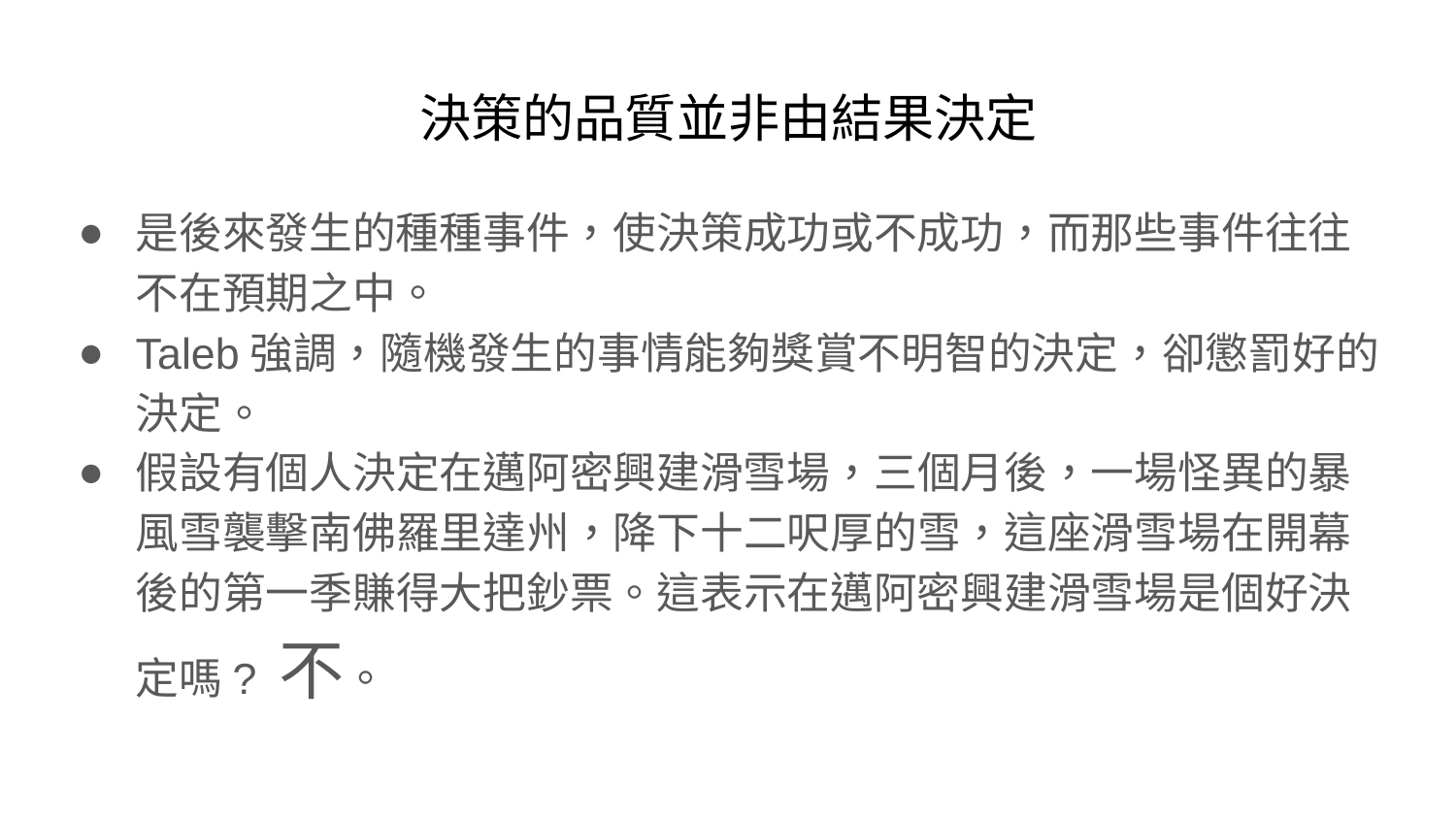

# 決策的品質並非由結果決定
是後來發生的種種事件，使決策成功或不成功，而那些事件往往不在預期之中。
Taleb強調，隨機發生的事情能夠獎賞不明智的決定，卻懲罰好的決定。
假設有個人決定在邁阿密興建滑雪場，三個月後，一場怪異的暴風雪襲擊南佛羅里達州，降下十二呎厚的雪，這座滑雪場在開幕後的第一季賺得大把鈔票。這表示在邁阿密興建滑雪場是個好決定嗎? 不。